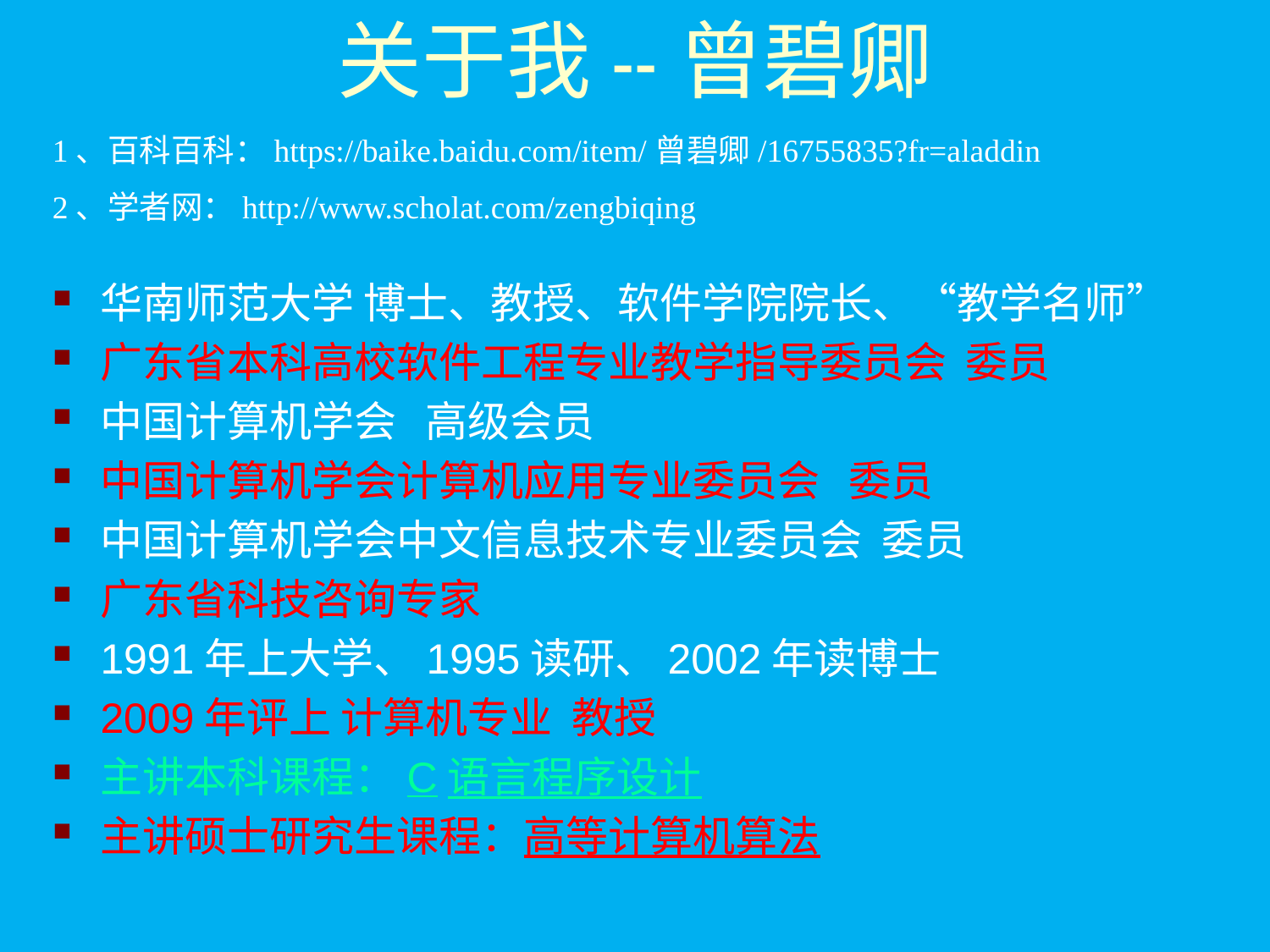

# 关于我--曾碧卿
1、百科百科：https://baike.baidu.com/item/曾碧卿/16755835?fr=aladdin
2、学者网：http://www.scholat.com/zengbiqing
华南师范大学 博士、教授、软件学院院长、“教学名师”
广东省本科高校软件工程专业教学指导委员会  委员
中国计算机学会   高级会员
中国计算机学会计算机应用专业委员会   委员
中国计算机学会中文信息技术专业委员会  委员
广东省科技咨询专家
1991年上大学、1995读研、2002年读博士
2009年评上 计算机专业  教授
主讲本科课程：C语言程序设计
主讲硕士研究生课程：高等计算机算法